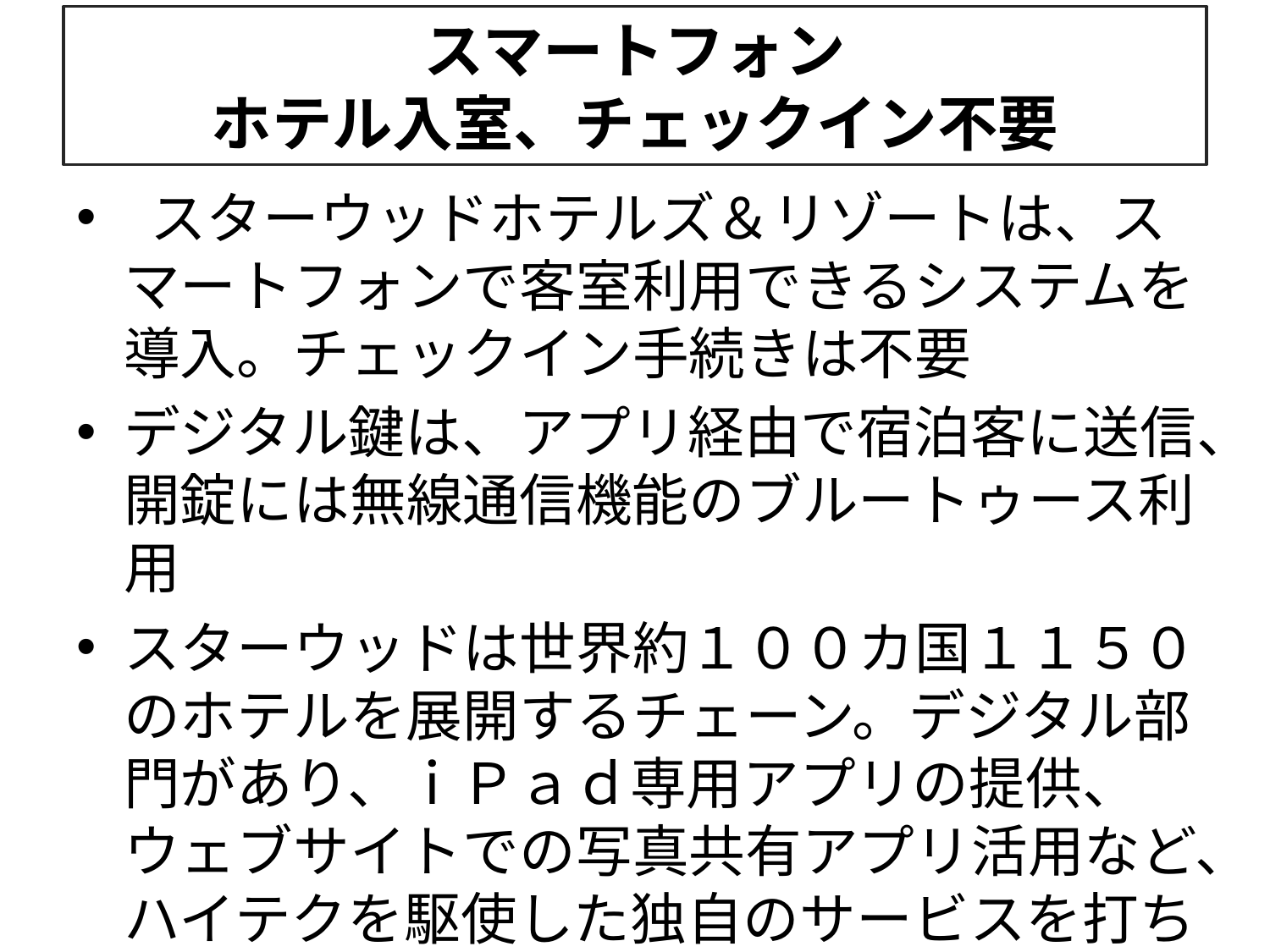

# スマートフォン ホテル入室、チェックイン不要
 スターウッドホテルズ＆リゾートは、スマートフォンで客室利用できるシステムを導入。チェックイン手続きは不要
デジタル鍵は、アプリ経由で宿泊客に送信、開錠には無線通信機能のブルートゥース利用
スターウッドは世界約１００カ国１１５０のホテルを展開するチェーン。デジタル部門があり、ｉＰａｄ専用アプリの提供、ウェブサイトでの写真共有アプリ活用など、ハイテクを駆使した独自のサービスを打ち出している。